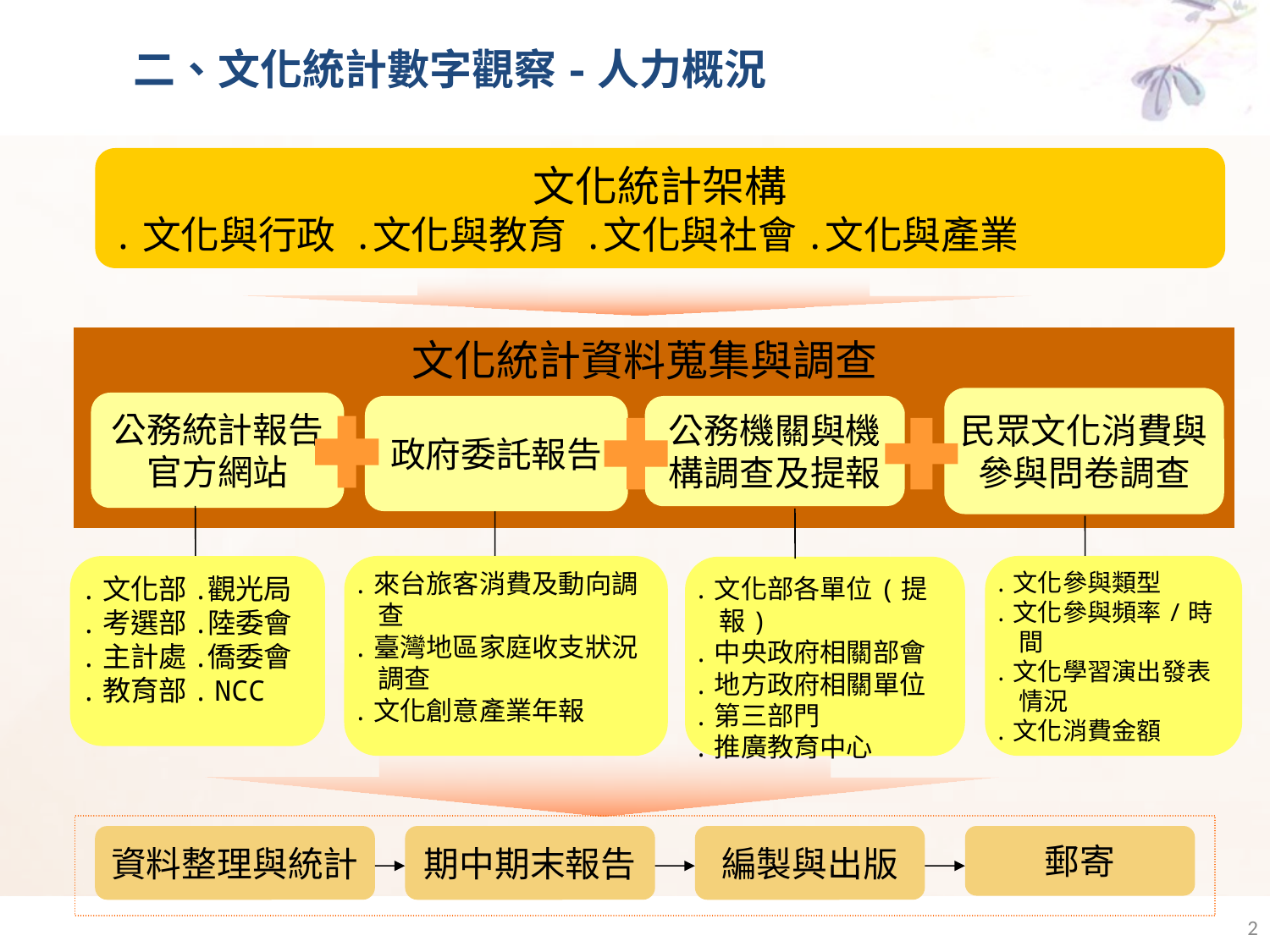

二、文化統計數字觀察-人力概況
文化統計架構
․文化與行政  ․文化與教育  ․文化與社會 ․文化與產業

文化統計資料蒐集與調查
民眾文化消費與參與問卷調查
公務統計報告
官方網站
政府委託報告
公務機關與機構調查及提報

․文化部 ․觀光局
․考選部 ․陸委會
․主計處 ․僑委會
․教育部 ․NCC
․來台旅客消費及動向調查
․臺灣地區家庭收支狀況調查
․文化創意產業年報
․文化參與類型
․文化參與頻率/時間
․文化學習演出發表情況
․文化消費金額

․文化部各單位(提報)
․中央政府相關部會
․地方政府相關單位
․第三部門
․推廣教育中心

資料整理與統計
期中期末報告
編製與出版
郵寄

2